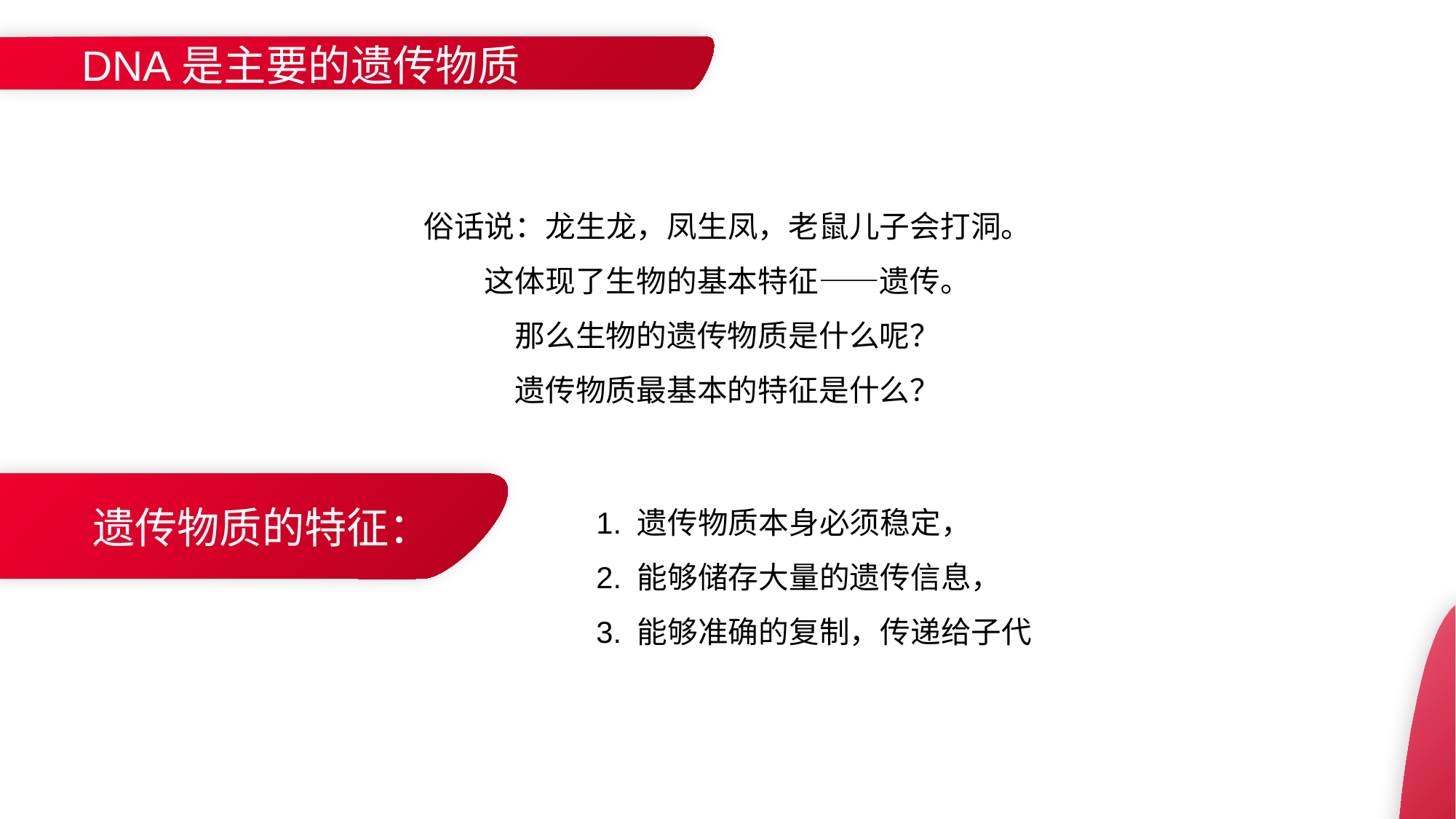

BY YUSHEN
DNA是主要的遗传物质
俗话说：龙生龙，凤生凤，老鼠儿子会打洞。
这体现了生物的基本特征——遗传。
那么生物的遗传物质是什么呢？
遗传物质最基本的特征是什么？

遗传物质本身必须稳定，
能够储存大量的遗传信息，
能够准确的复制，传递给子代
遗传物质的特征：